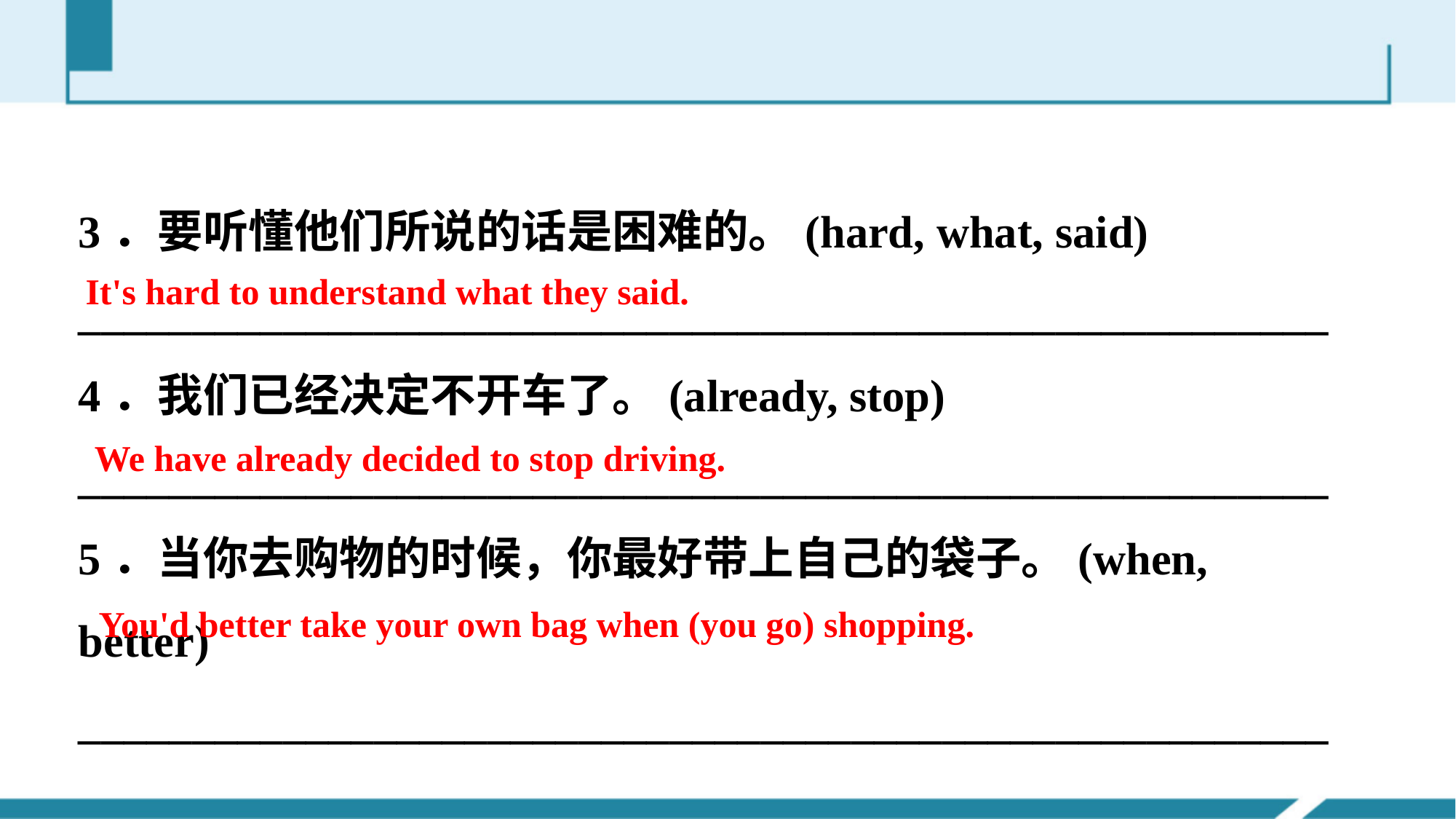

3．要听懂他们所说的话是困难的。(hard, what, said)
_______________________________________________________
4．我们已经决定不开车了。(already, stop)
_______________________________________________________
5．当你去购物的时候，你最好带上自己的袋子。(when, better)
_______________________________________________________
It's hard to understand what they said.
We have already decided to stop driving.
You'd better take your own bag when (you go) shopping.